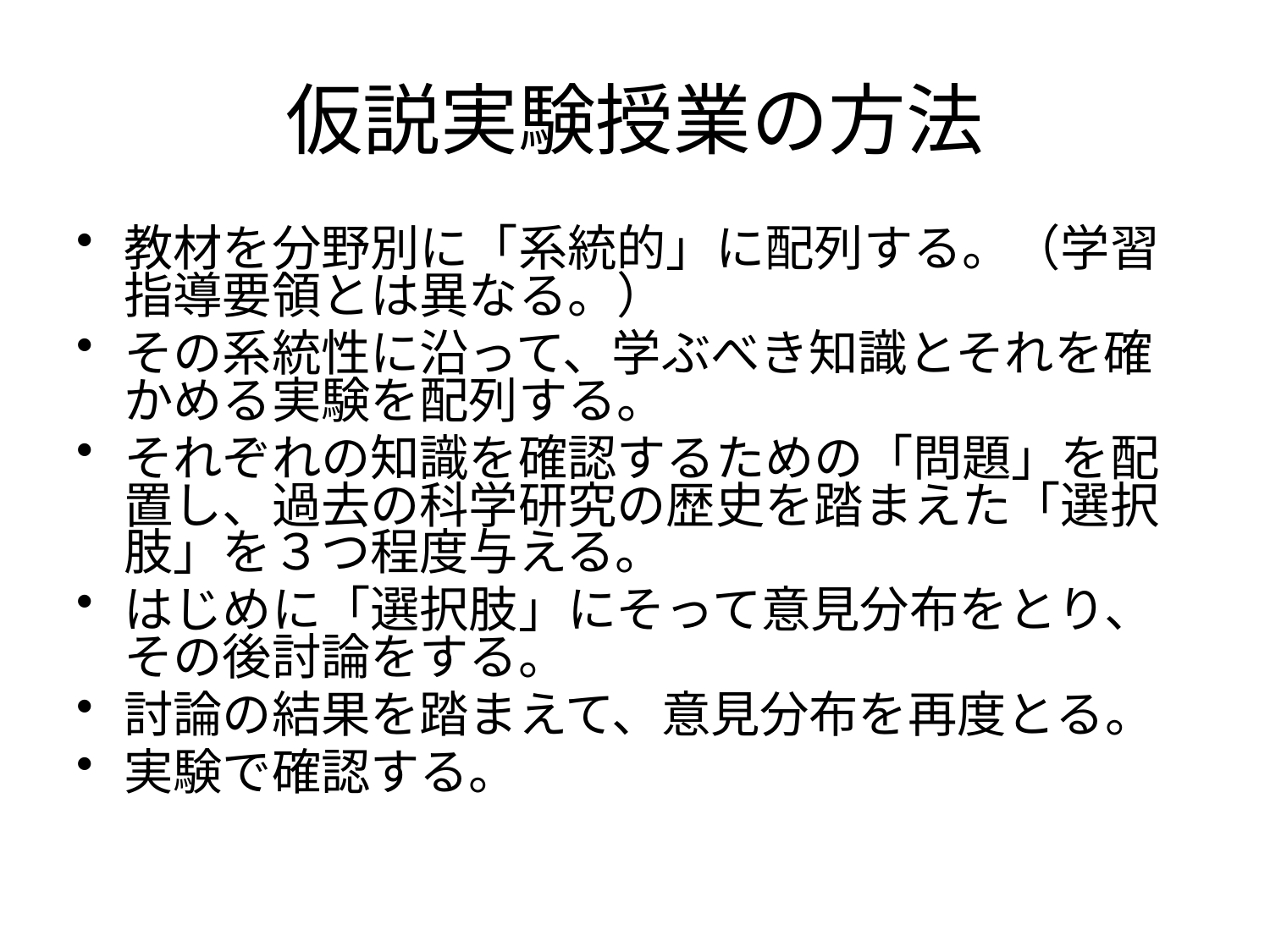

# 仮説実験授業の方法
教材を分野別に「系統的」に配列する。（学習指導要領とは異なる。）
その系統性に沿って、学ぶべき知識とそれを確かめる実験を配列する。
それぞれの知識を確認するための「問題」を配置し、過去の科学研究の歴史を踏まえた「選択肢」を３つ程度与える。
はじめに「選択肢」にそって意見分布をとり、その後討論をする。
討論の結果を踏まえて、意見分布を再度とる。
実験で確認する。